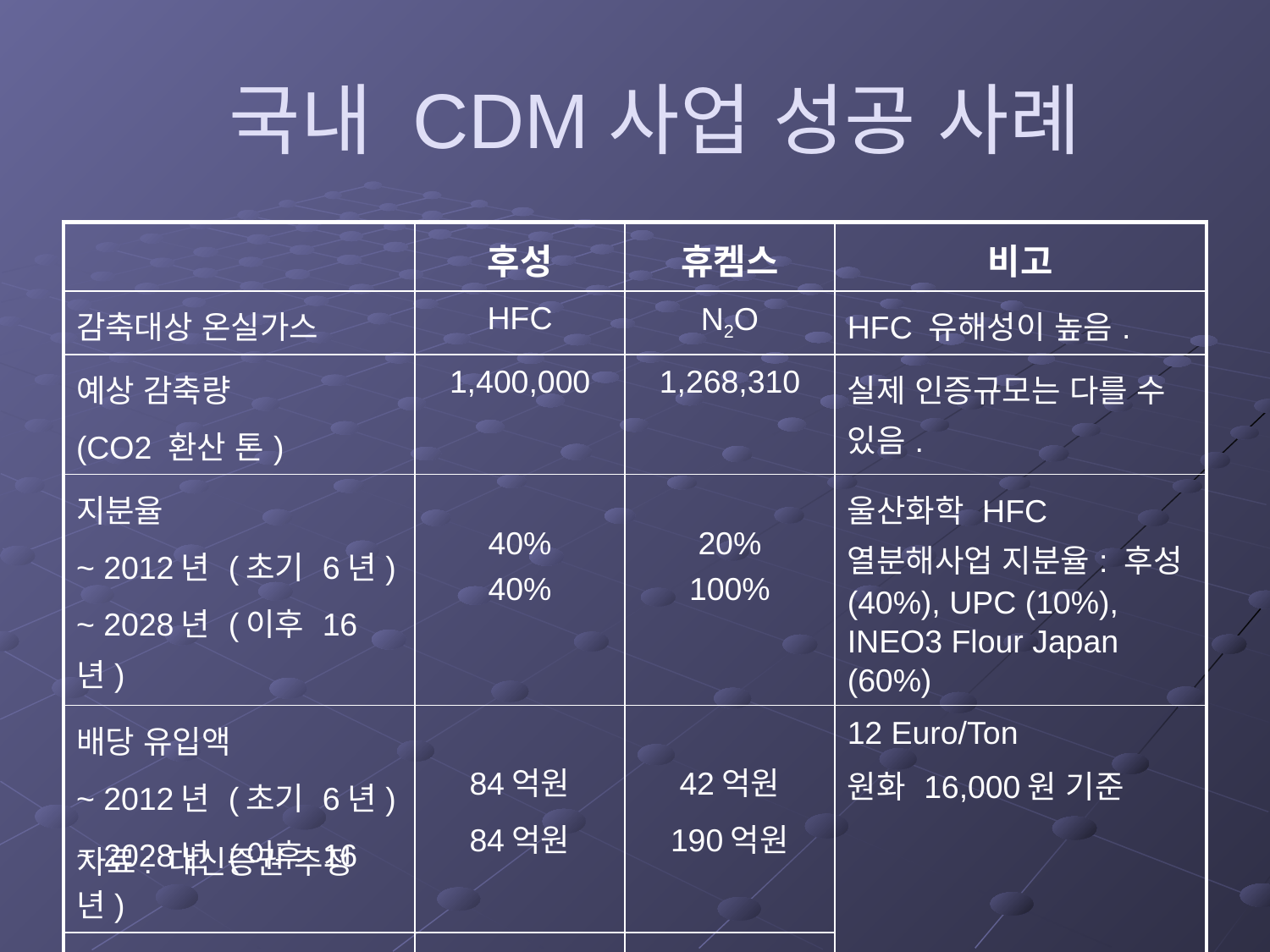

국내 CDM사업 성공 사례
|  | 후성 | 휴켐스 | 비고 |
| --- | --- | --- | --- |
| 감축대상 온실가스 | HFC | N2O | HFC 유해성이 높음. |
| 예상 감축량 (CO2 환산 톤) | 1,400,000 | 1,268,310 | 실제 인증규모는 다를 수 있음. |
| 지분율 ~ 2012년 (초기 6년) ~ 2028년 (이후 16년) | 40% 40% | 20% 100% | 울산화학 HFC 열분해사업 지분율: 후성 (40%), UPC (10%), INEO3 Flour Japan (60%) |
| 배당 유입액 ~ 2012년 (초기 6년) ~ 2028년 (이후 16년) | 84억원 84억원 | 42억원 190억원 | 12 Euro/Ton 원화 16,000원 기준 |
| 21년 총 유입액 | 1,764억원 | 3,250억원 |  |
자료: 대신증권 추정